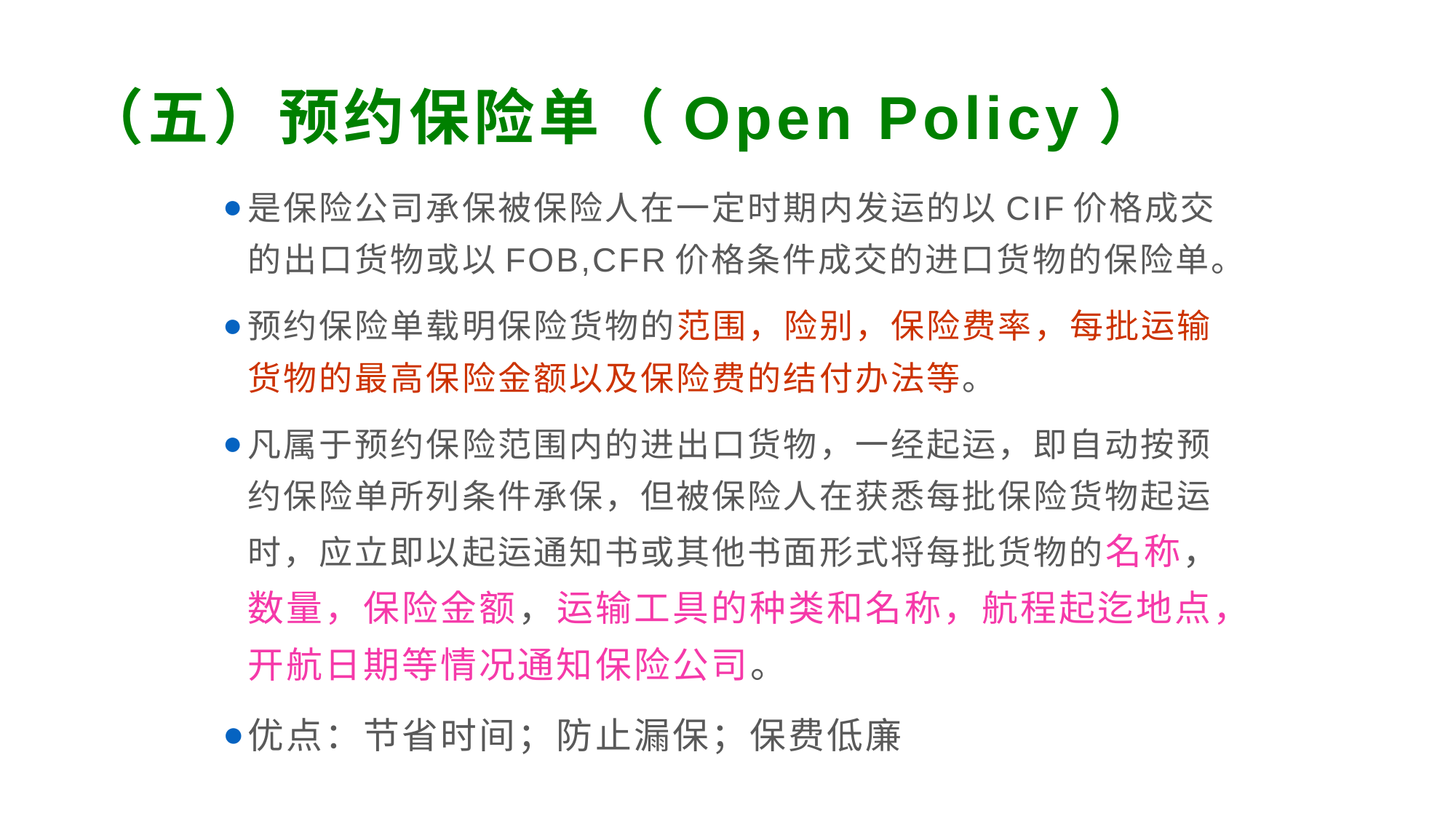

（五）预约保险单（Open Policy）
是保险公司承保被保险人在一定时期内发运的以CIF价格成交的出口货物或以FOB,CFR价格条件成交的进口货物的保险单。
预约保险单载明保险货物的范围，险别，保险费率，每批运输货物的最高保险金额以及保险费的结付办法等。
凡属于预约保险范围内的进出口货物，一经起运，即自动按预约保险单所列条件承保，但被保险人在获悉每批保险货物起运时，应立即以起运通知书或其他书面形式将每批货物的名称，数量，保险金额，运输工具的种类和名称，航程起迄地点，开航日期等情况通知保险公司。
优点：节省时间；防止漏保；保费低廉